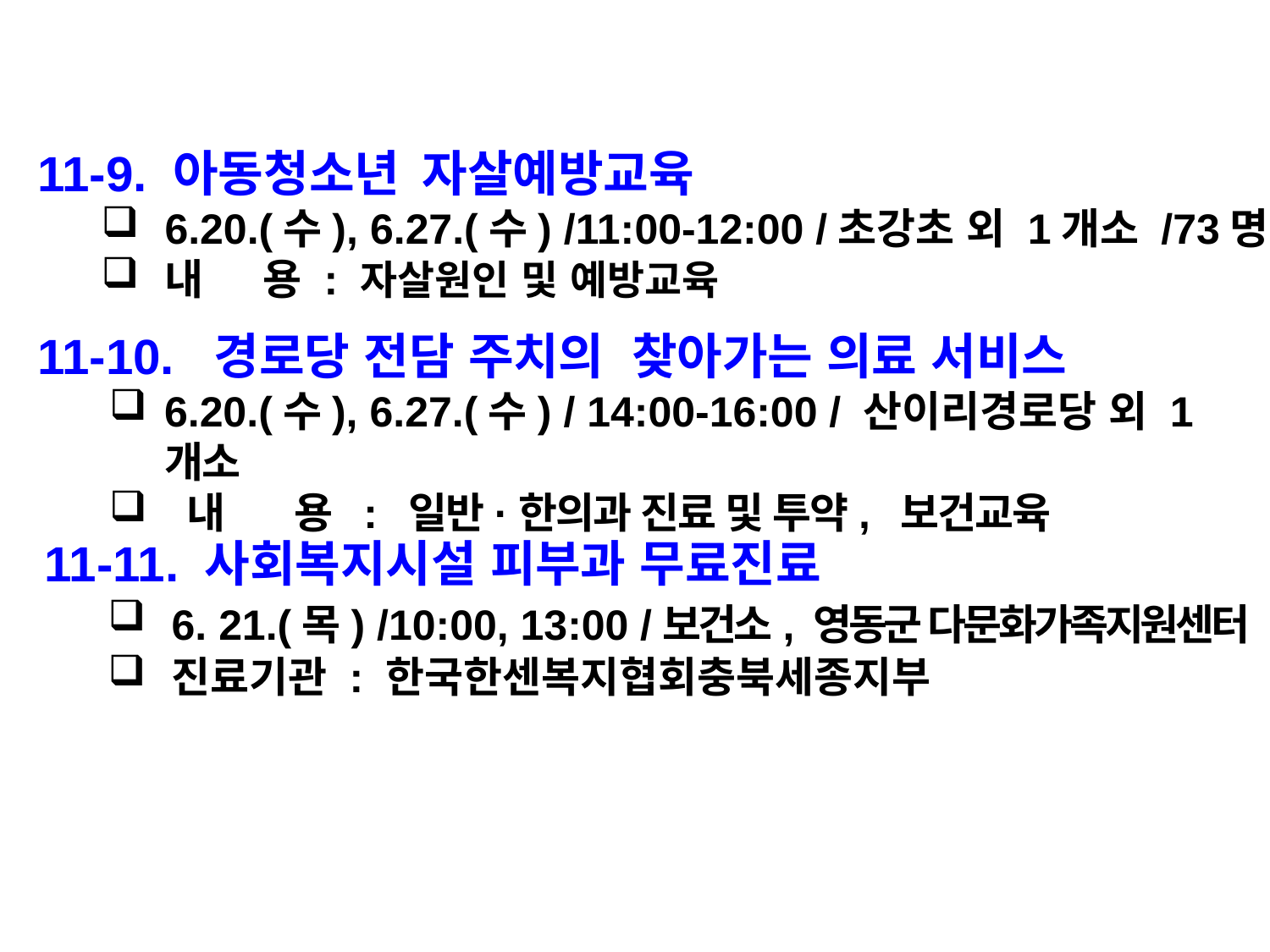

11-9. 아동청소년  자살예방교육
6.20.(수), 6.27.(수) /11:00-12:00 /초강초 외 1개소 /73명
내     용 : 자살원인 및 예방교육
11-10.  경로당 전담 주치의  찾아가는 의료 서비스
6.20.(수), 6.27.(수) / 14:00-16:00 / 산이리경로당 외 1개소
 내       용  :  일반·한의과 진료 및 투약,  보건교육
11-11. 사회복지시설 피부과 무료진료
6. 21.(목) /10:00, 13:00 /보건소, 영동군 다문화가족지원센터
진료기관 : 한국한센복지협회충북세종지부